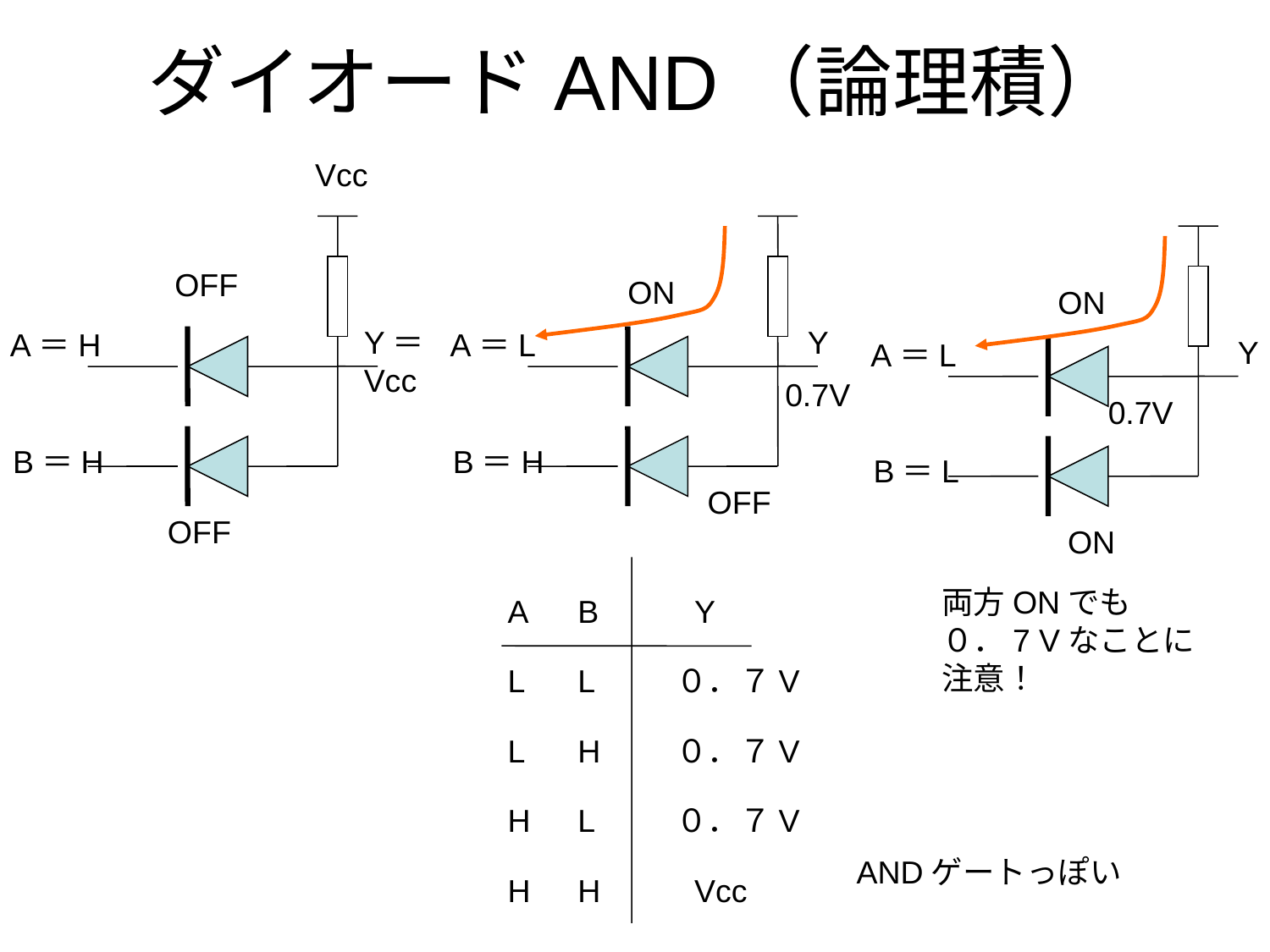

# ダイオードAND（論理積）
Vcc

OFF
ON

ON
Y＝
Vcc
Y
A＝H
A＝L
Y

A＝L

0.7V

0.7V

B＝H
B＝H

B＝L
OFF
OFF
ON

両方ONでも
０．7 Vなことに
注意！
A
B
Y

L
L
０．７V
L
H
０．７V
H
L
０．７V
ANDゲートっぽい
H
H
Vcc